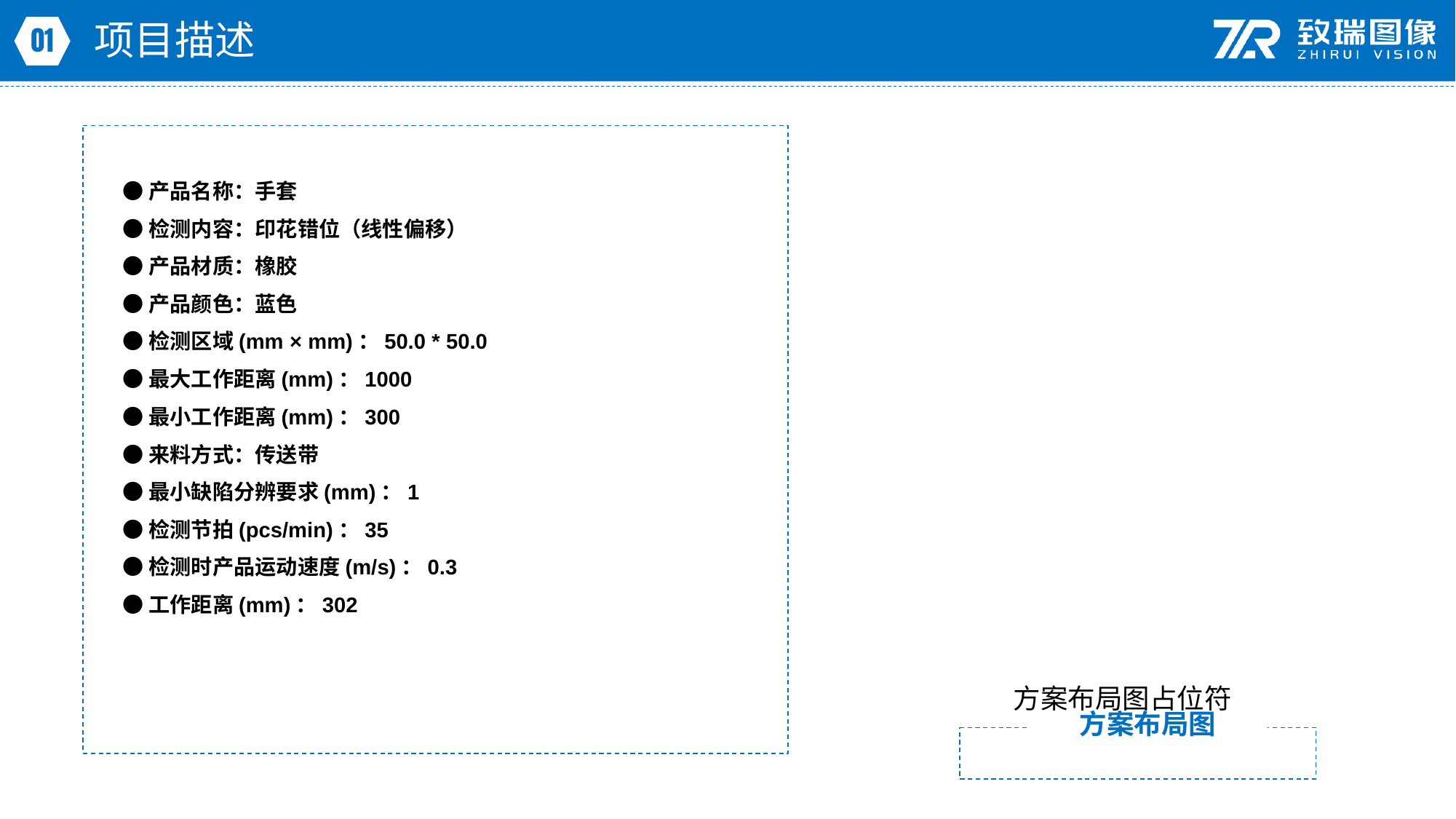

项目描述
01

●产品名称：手套
●检测内容：印花错位（线性偏移）
●产品材质：橡胶
●产品颜色：蓝色
●检测区域(mm × mm)：50.0 * 50.0
●最大工作距离(mm)：1000
●最小工作距离(mm)：300
●来料方式：传送带
●最小缺陷分辨要求(mm)：1
●检测节拍(pcs/min)：35
●检测时产品运动速度(m/s)：0.3
●工作距离(mm)：302
方案布局图占位符
方案布局图